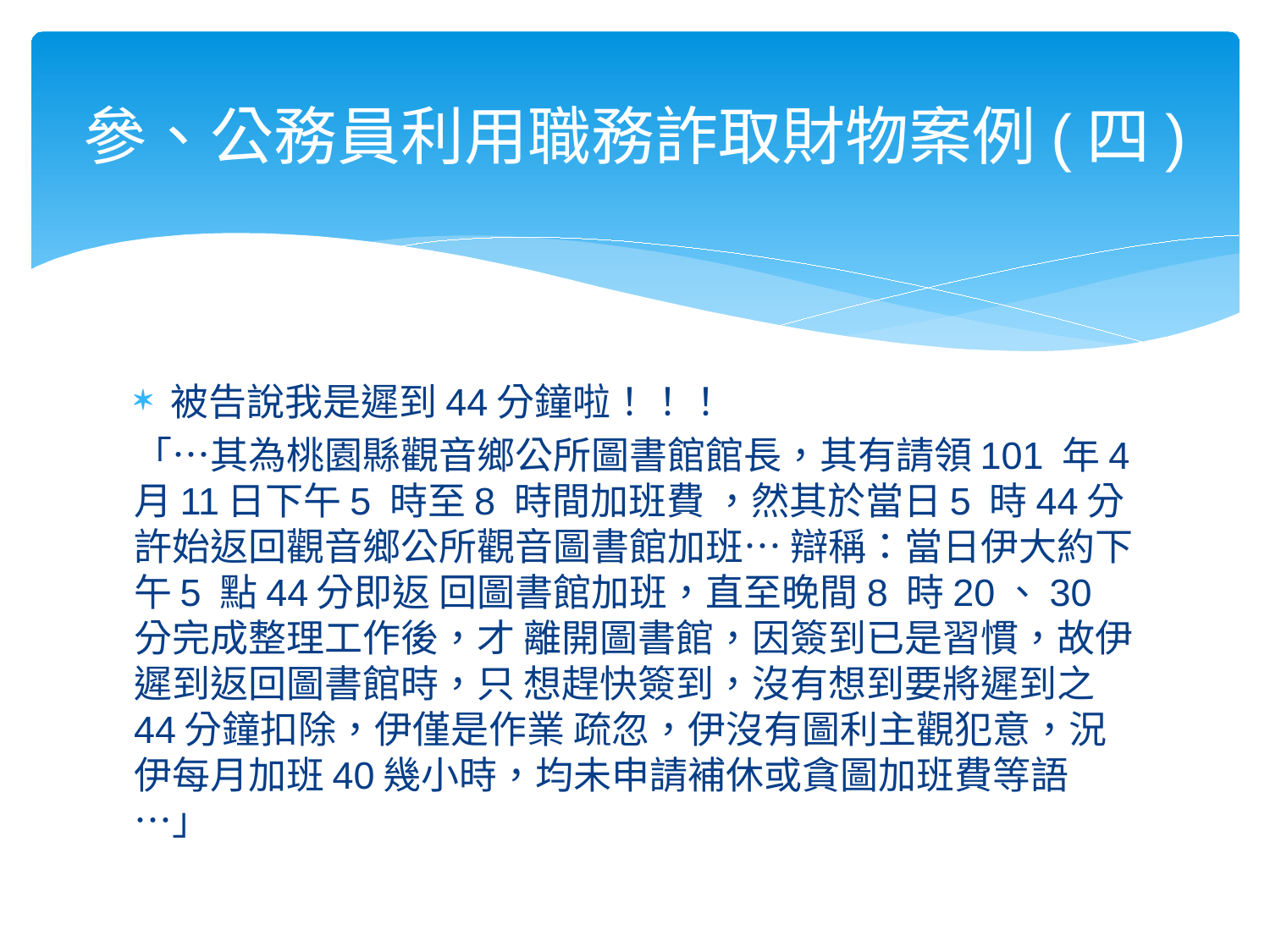

# 參、公務員利用職務詐取財物案例(四)
被告說我是遲到44分鐘啦！！！
「…其為桃園縣觀音鄉公所圖書館館長，其有請領101 年4 月11日下午5 時至8 時間加班費 ，然其於當日5 時44分許始返回觀音鄉公所觀音圖書館加班… 辯稱：當日伊大約下午5 點44分即返 回圖書館加班，直至晚間8 時20、30分完成整理工作後，才 離開圖書館，因簽到已是習慣，故伊遲到返回圖書館時，只 想趕快簽到，沒有想到要將遲到之44分鐘扣除，伊僅是作業 疏忽，伊沒有圖利主觀犯意，況伊每月加班40幾小時，均未申請補休或貪圖加班費等語…」